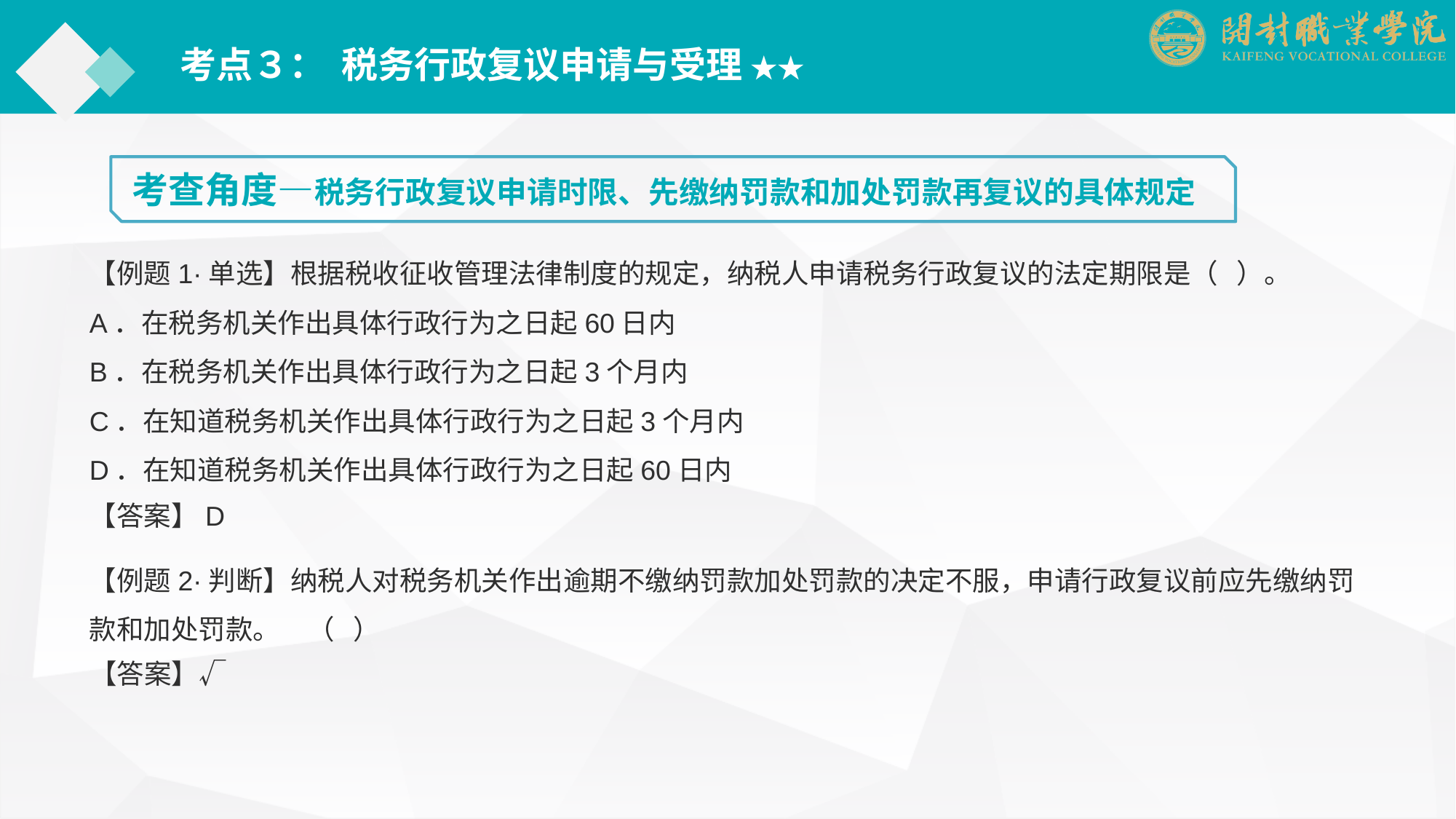

考点３：  税务行政复议申请与受理 ★★

考查角度—税务行政复议申请时限、先缴纳罚款和加处罚款再复议的具体规定
【例题1·单选】根据税收征收管理法律制度的规定，纳税人申请税务行政复议的法定期限是（   ）。
A．在税务机关作出具体行政行为之日起60日内　　　
B．在税务机关作出具体行政行为之日起3个月内
C．在知道税务机关作出具体行政行为之日起3个月内　
D．在知道税务机关作出具体行政行为之日起60日内
【答案】D
【例题2·判断】纳税人对税务机关作出逾期不缴纳罚款加处罚款的决定不服，申请行政复议前应先缴纳罚款和加处罚款。	（   ）
【答案】√